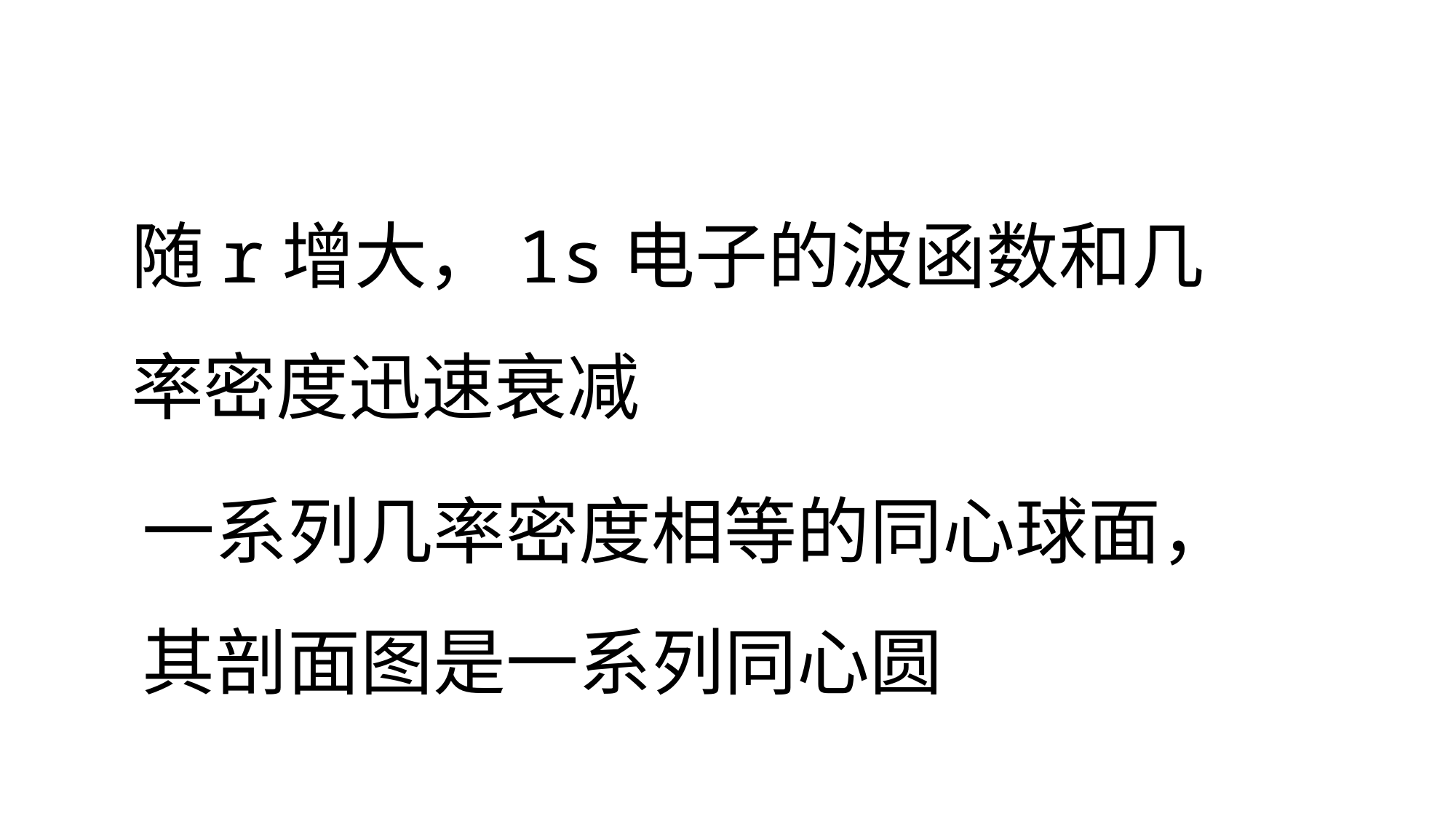

随r增大，1s电子的波函数和几率密度迅速衰减
一系列几率密度相等的同心球面，其剖面图是一系列同心圆